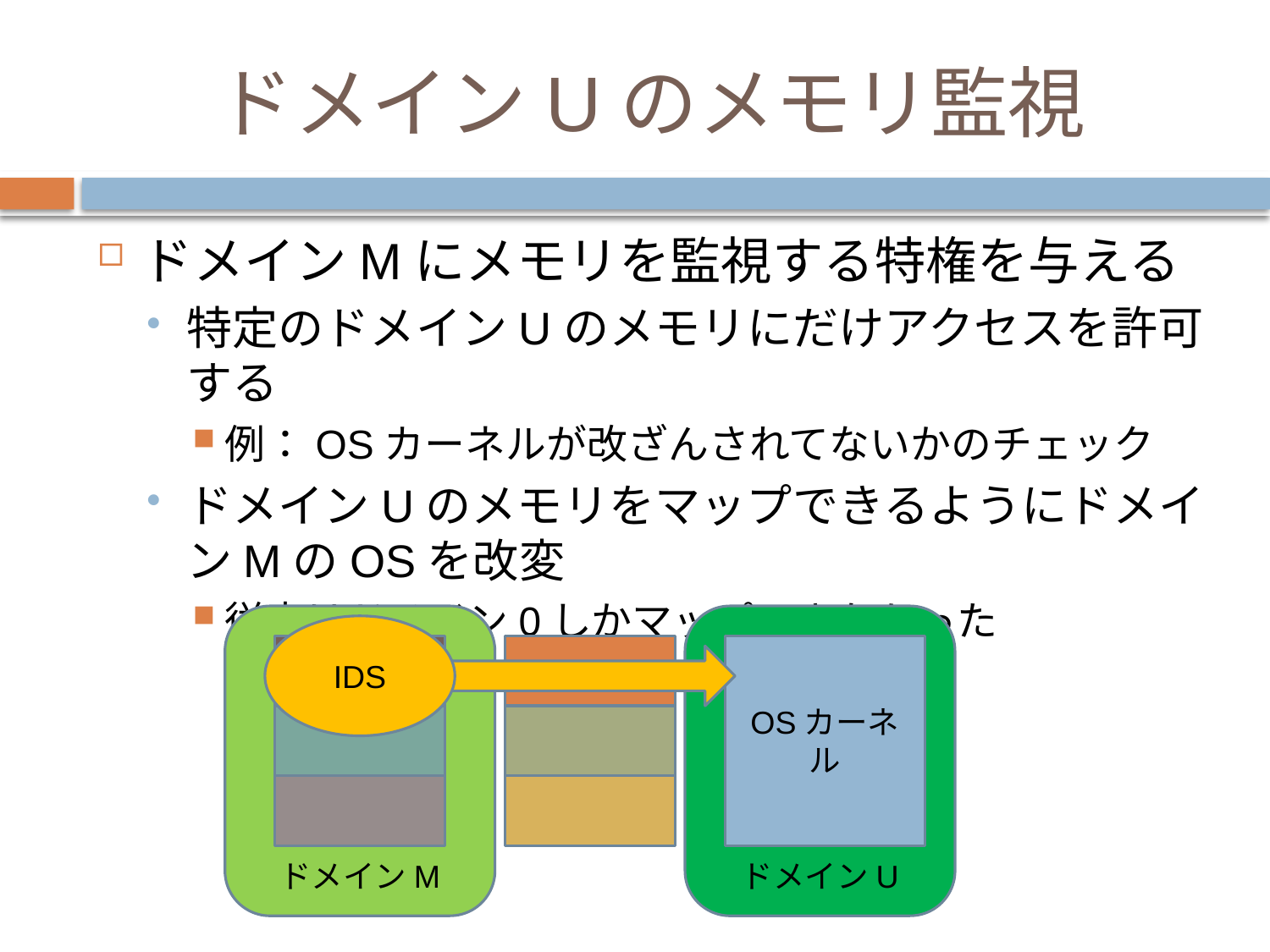

# ドメインUのメモリ監視
ドメインMにメモリを監視する特権を与える
特定のドメインUのメモリにだけアクセスを許可する
例：OSカーネルが改ざんされてないかのチェック
ドメインUのメモリをマップできるようにドメインMのOSを改変
従来はドメイン0しかマップできなかった

ドメインM

ドメインU
IDS

OSカーネル